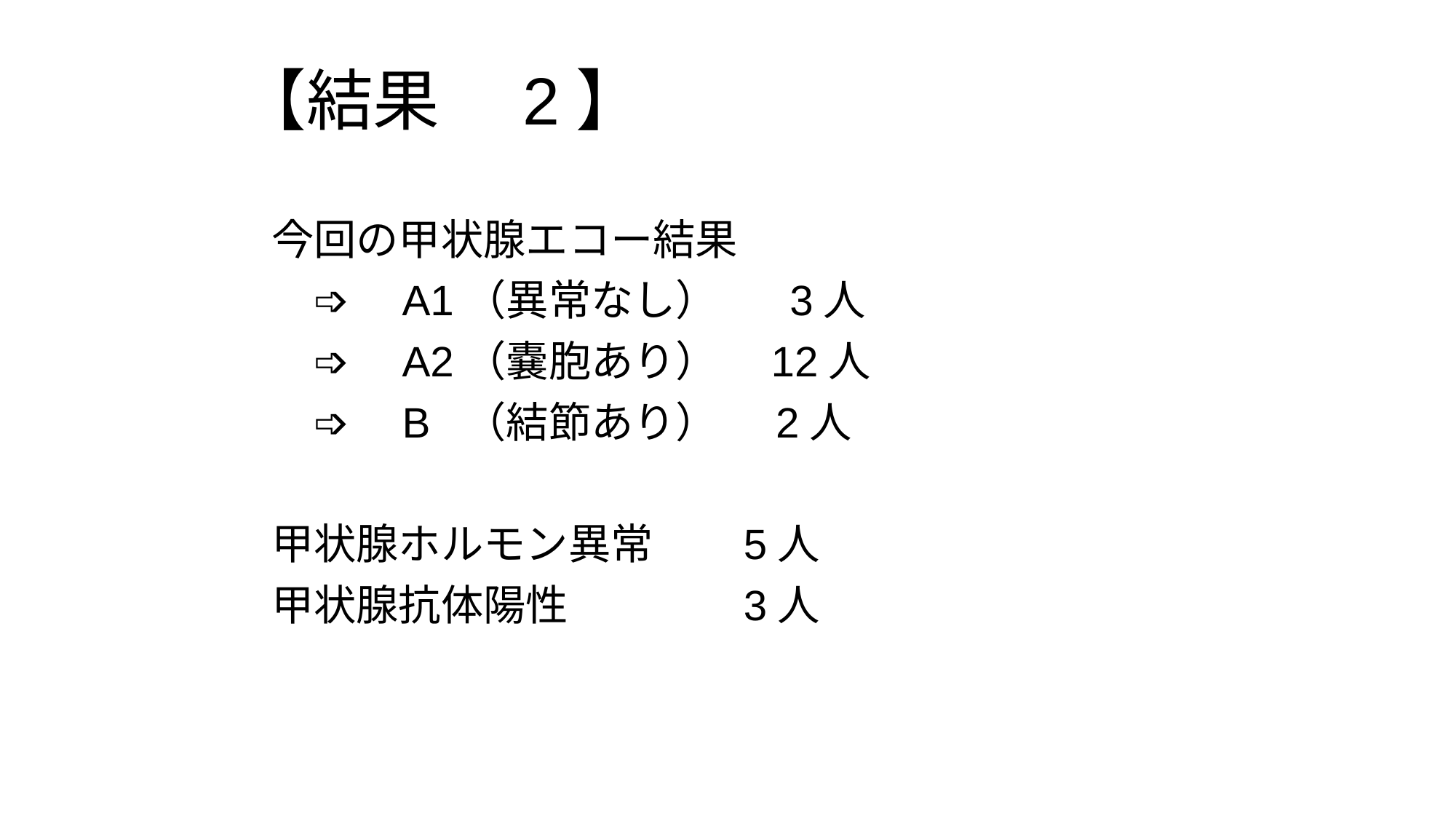

# 【結果　2】
今回の甲状腺エコー結果
　➩　A1（異常なし）　  3人
　➩　A2（嚢胞あり）　12人
　➩　B  （結節あり）     2人

甲状腺ホルモン異常　    5人
甲状腺抗体陽性　　    　3人